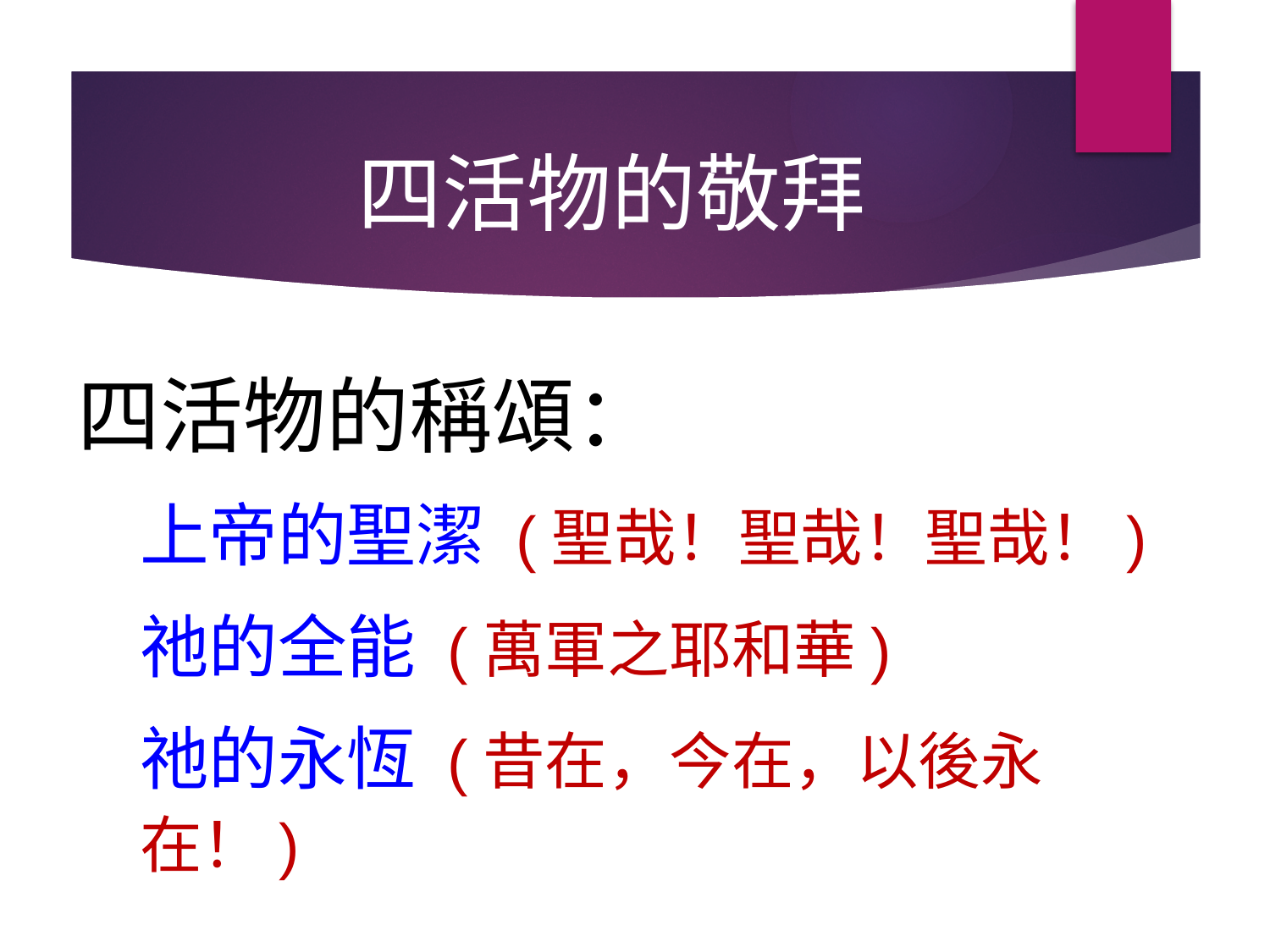

# 四活物的敬拜
四活物的稱頌：
上帝的聖潔 (聖哉！聖哉！聖哉！)
祂的全能 (萬軍之耶和華)
祂的永恆 (昔在，今在，以後永在！)